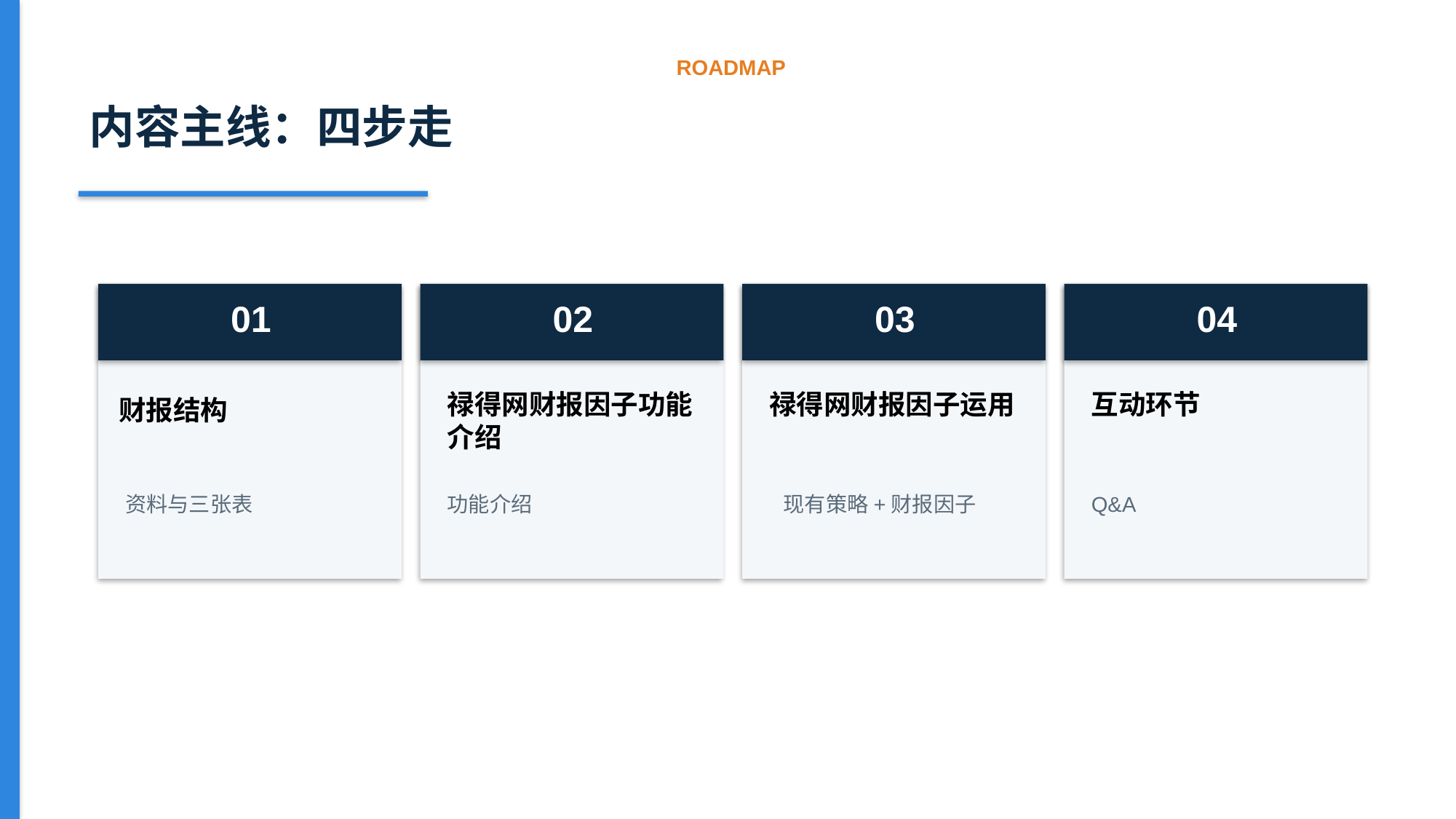

ROADMAP
内容主线：四步走

01
02
03
04
禄得网财报因子功能介绍
禄得网财报因子运用
互动环节
财报结构
资料与三张表
功能介绍
现有策略+财报因子
Q&A